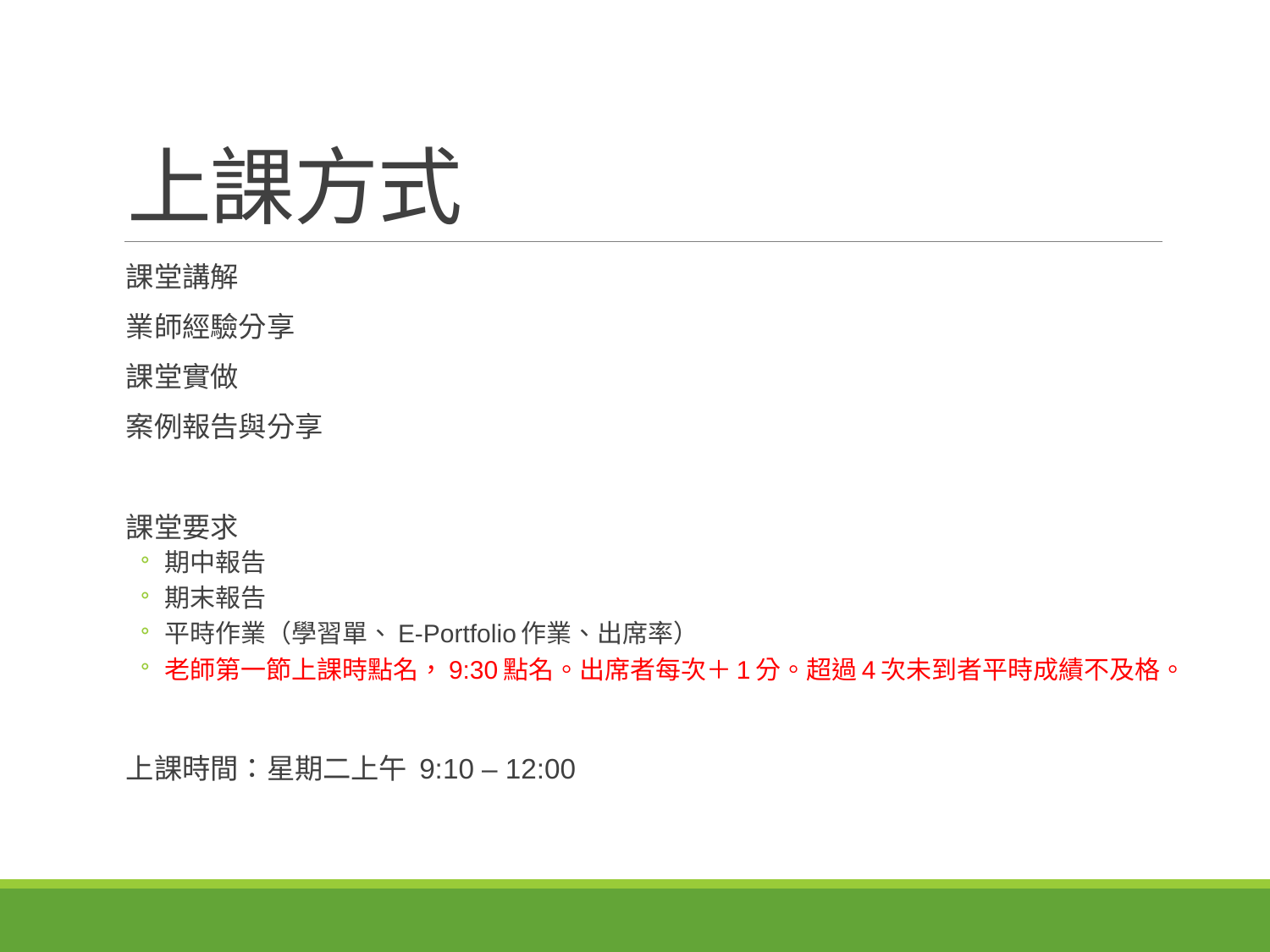

# 上課方式
課堂講解
業師經驗分享
課堂實做
案例報告與分享

課堂要求
期中報告
期末報告
平時作業（學習單、E-Portfolio作業、出席率）
老師第一節上課時點名，9:30點名。出席者每次＋1分。超過4次未到者平時成績不及格。

上課時間：星期二上午 9:10 – 12:00